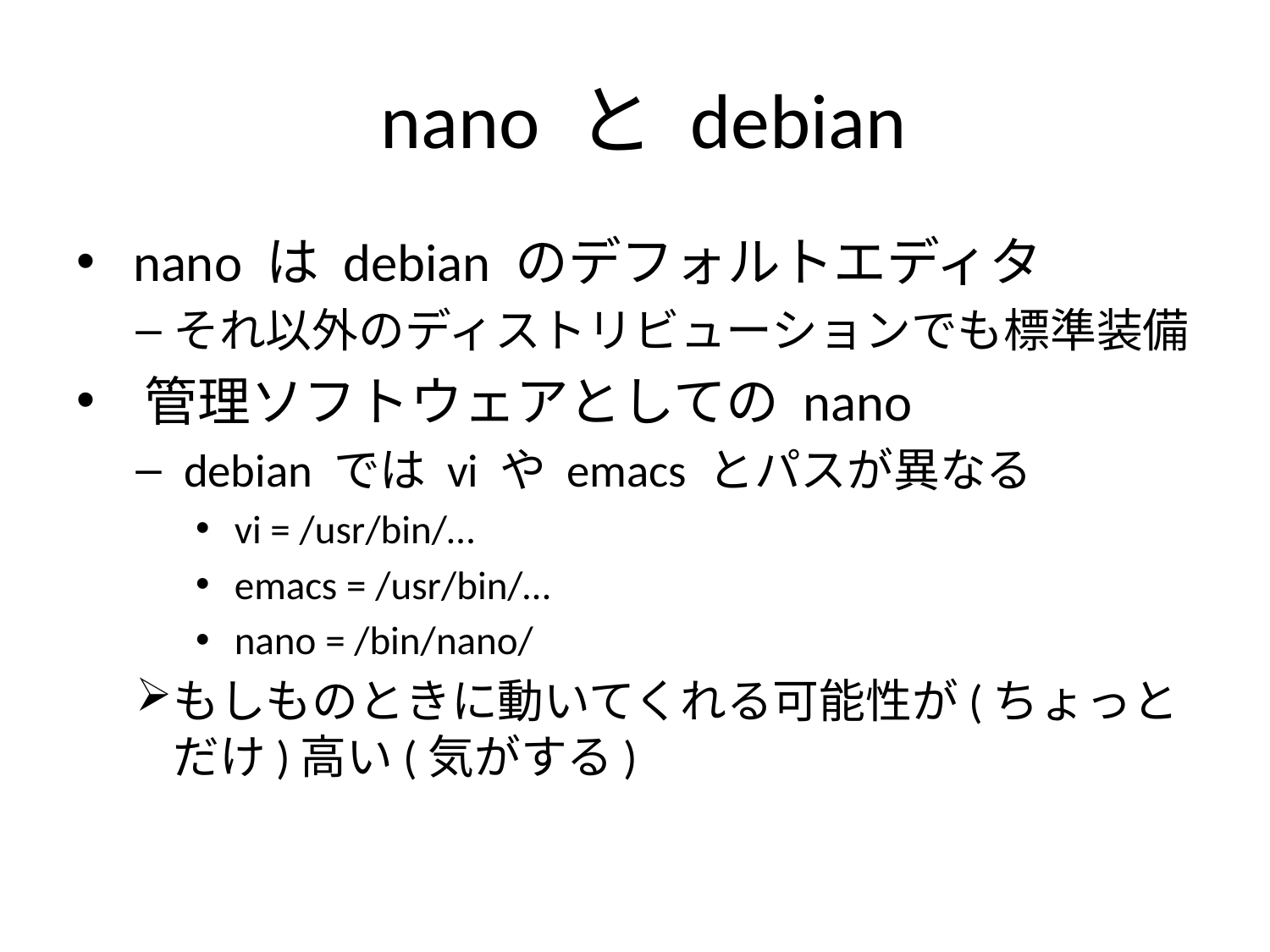

# nano と debian
 nano は debian のデフォルトエディタ
それ以外のディストリビューションでも標準装備
 管理ソフトウェアとしての nano
 debian では vi や emacs とパスが異なる
 vi = /usr/bin/…
 emacs = /usr/bin/…
 nano = /bin/nano/
もしものときに動いてくれる可能性が(ちょっとだけ)高い(気がする)